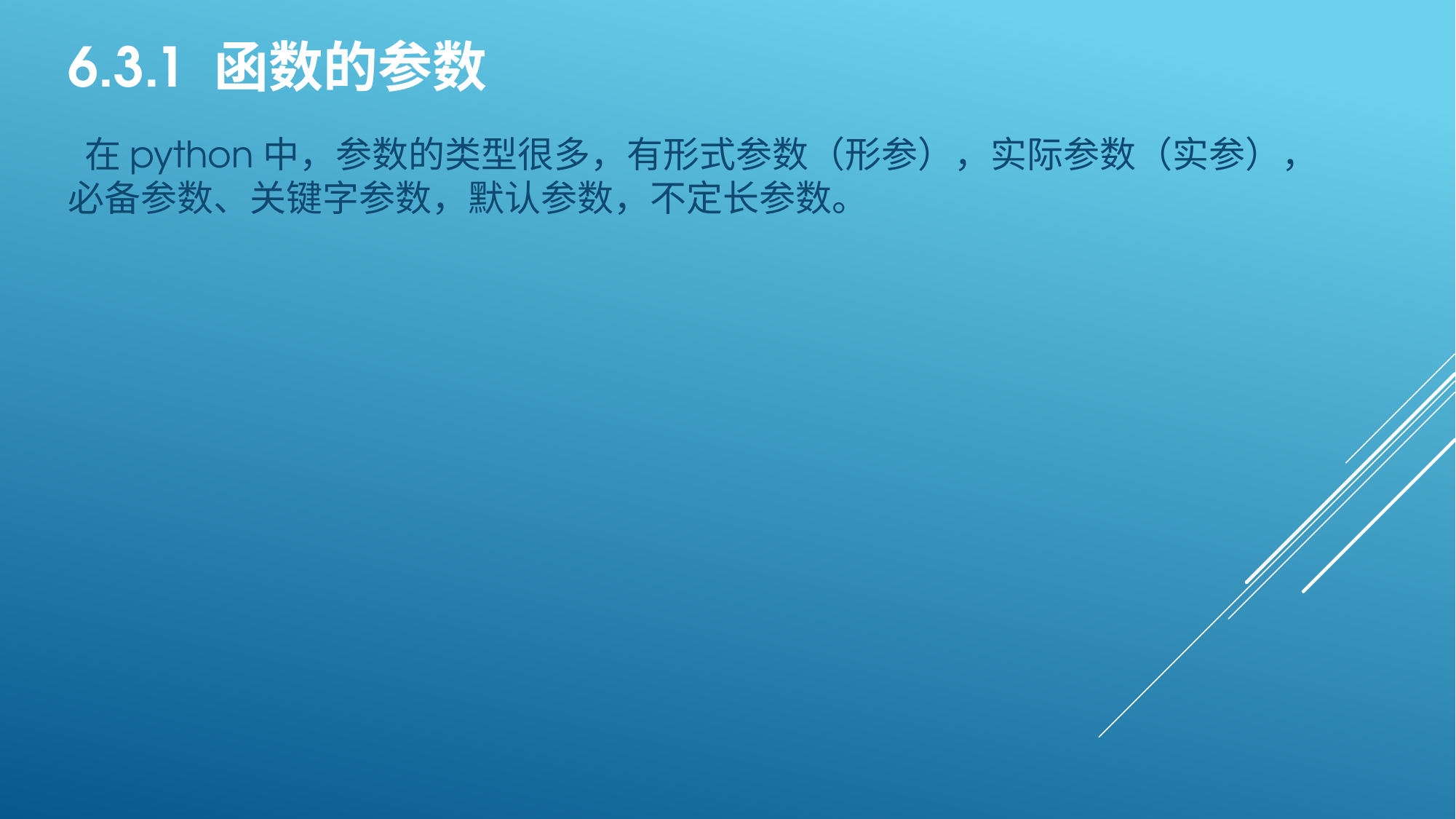

# 6.3.1 函数的参数
 在python中，参数的类型很多，有形式参数（形参），实际参数（实参），必备参数、关键字参数，默认参数，不定长参数。